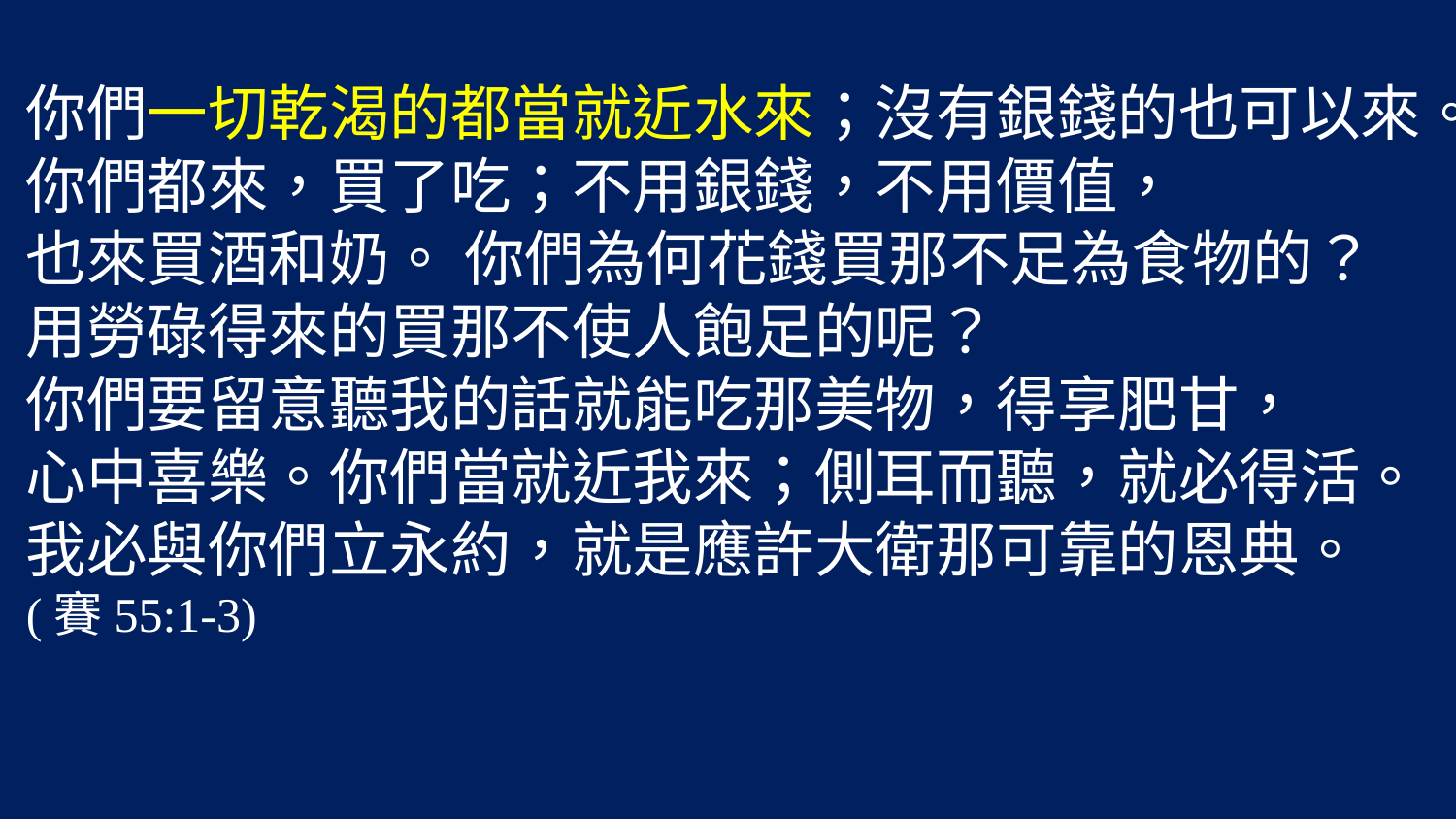

你們一切乾渴的都當就近水來；沒有銀錢的也可以來。你們都來，買了吃；不用銀錢，不用價值，
也來買酒和奶。 你們為何花錢買那不足為食物的？
用勞碌得來的買那不使人飽足的呢？
你們要留意聽我的話就能吃那美物，得享肥甘，
心中喜樂。你們當就近我來；側耳而聽，就必得活。我必與你們立永約，就是應許大衛那可靠的恩典。
(賽55:1-3)